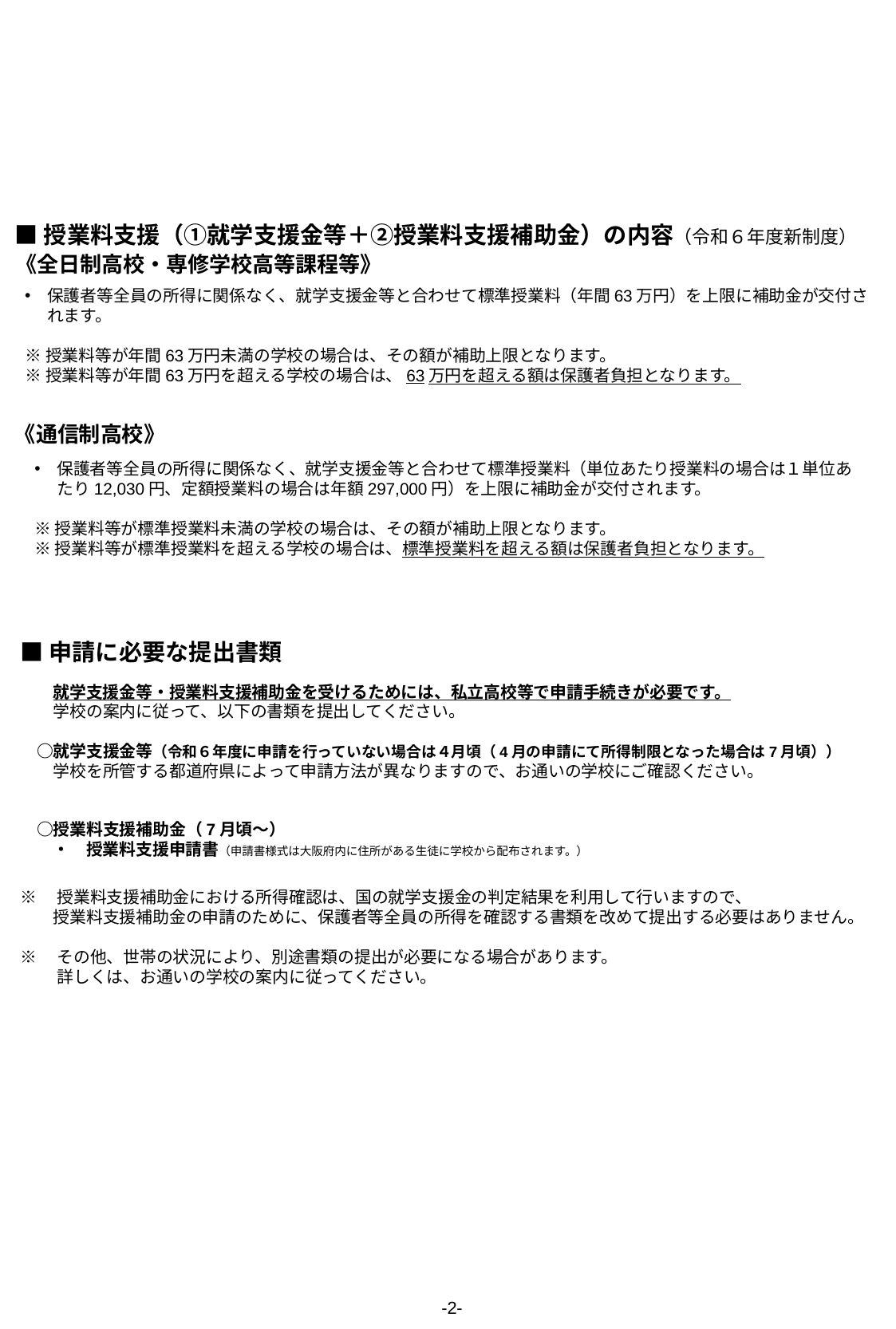

■授業料支援（①就学支援金等＋②授業料支援補助金）の内容（令和６年度新制度）
《全日制高校・専修学校高等課程等》
保護者等全員の所得に関係なく、就学支援金等と合わせて標準授業料（年間63万円）を上限に補助金が交付されます。

※授業料等が年間63万円未満の学校の場合は、その額が補助上限となります。
※授業料等が年間63万円を超える学校の場合は、63万円を超える額は保護者負担となります。
《通信制高校》
保護者等全員の所得に関係なく、就学支援金等と合わせて標準授業料（単位あたり授業料の場合は１単位あたり12,030円、定額授業料の場合は年額297,000円）を上限に補助金が交付されます。

※授業料等が標準授業料未満の学校の場合は、その額が補助上限となります。
※授業料等が標準授業料を超える学校の場合は、標準授業料を超える額は保護者負担となります。
■申請に必要な提出書類

　　就学支援金等・授業料支援補助金を受けるためには、私立高校等で申請手続きが必要です。
　　学校の案内に従って、以下の書類を提出してください。

　○就学支援金等（令和６年度に申請を行っていない場合は４月頃（4月の申請にて所得制限となった場合は7月頃））
　　学校を所管する都道府県によって申請方法が異なりますので、お通いの学校にご確認ください。

　○授業料支援補助金（7月頃～）
　　・　授業料支援申請書（申請書様式は大阪府内に住所がある生徒に学校から配布されます。）

※　授業料支援補助金における所得確認は、国の就学支援金の判定結果を利用して行いますので、
　　授業料支援補助金の申請のために、保護者等全員の所得を確認する書類を改めて提出する必要はありません。

※　その他、世帯の状況により、別途書類の提出が必要になる場合があります。
　　 詳しくは、お通いの学校の案内に従ってください。
-2-